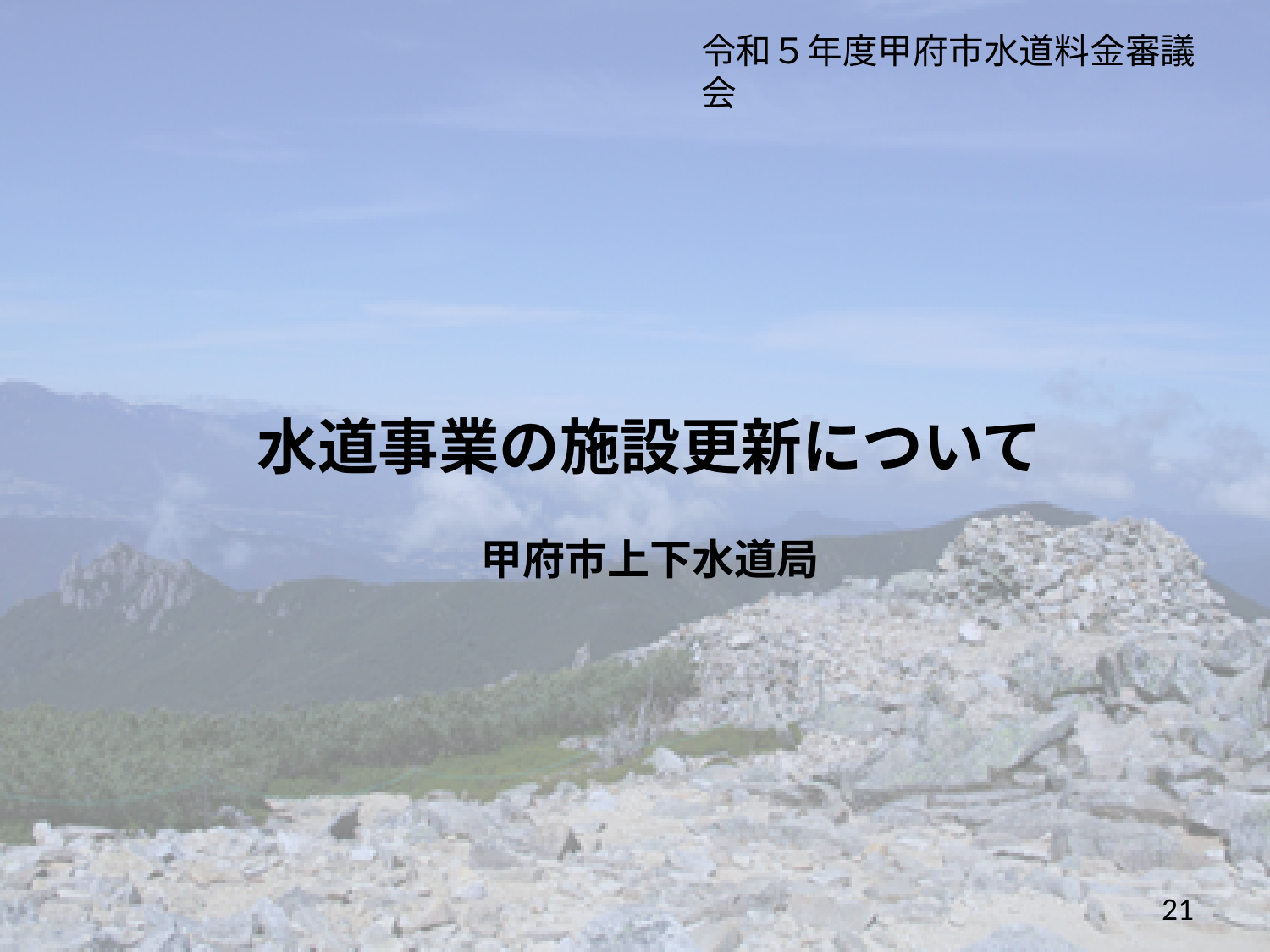

令和５年度甲府市水道料金審議会
# 水道事業の施設更新について
甲府市上下水道局
21